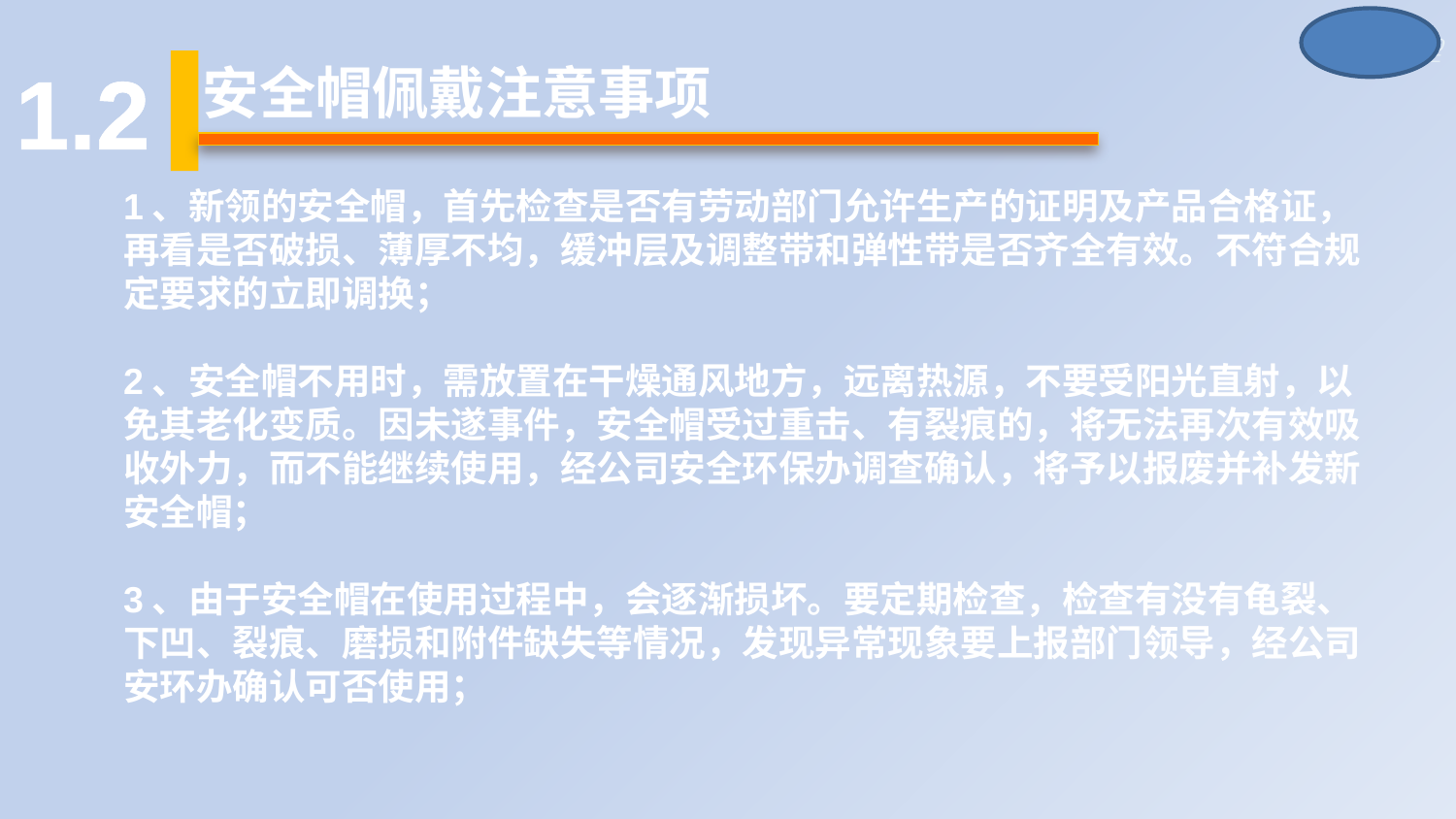

1.2

安全帽佩戴注意事项

1、新领的安全帽，首先检查是否有劳动部门允许生产的证明及产品合格证，再看是否破损、薄厚不均，缓冲层及调整带和弹性带是否齐全有效。不符合规定要求的立即调换；

2、安全帽不用时，需放置在干燥通风地方，远离热源，不要受阳光直射，以免其老化变质。因未遂事件，安全帽受过重击、有裂痕的，将无法再次有效吸收外力，而不能继续使用，经公司安全环保办调查确认，将予以报废并补发新安全帽；

3、由于安全帽在使用过程中，会逐渐损坏。要定期检查，检查有没有龟裂、下凹、裂痕、磨损和附件缺失等情况，发现异常现象要上报部门领导，经公司安环办确认可否使用；